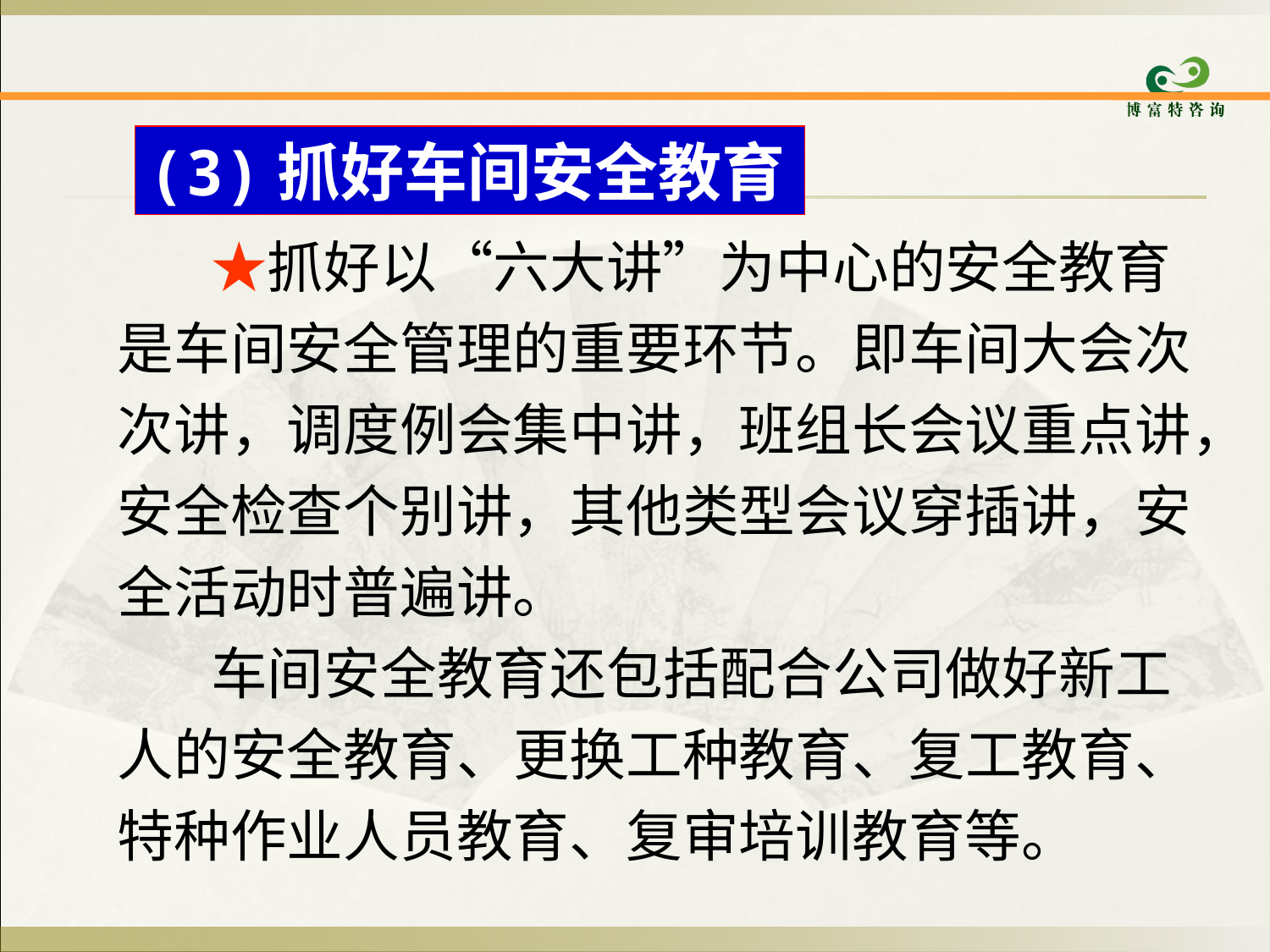

(3)抓好车间安全教育
　★抓好以“六大讲”为中心的安全教育是车间安全管理的重要环节。即车间大会次次讲，调度例会集中讲，班组长会议重点讲，安全检查个别讲，其他类型会议穿插讲，安全活动时普遍讲。
　车间安全教育还包括配合公司做好新工人的安全教育、更换工种教育、复工教育、特种作业人员教育、复审培训教育等。
35